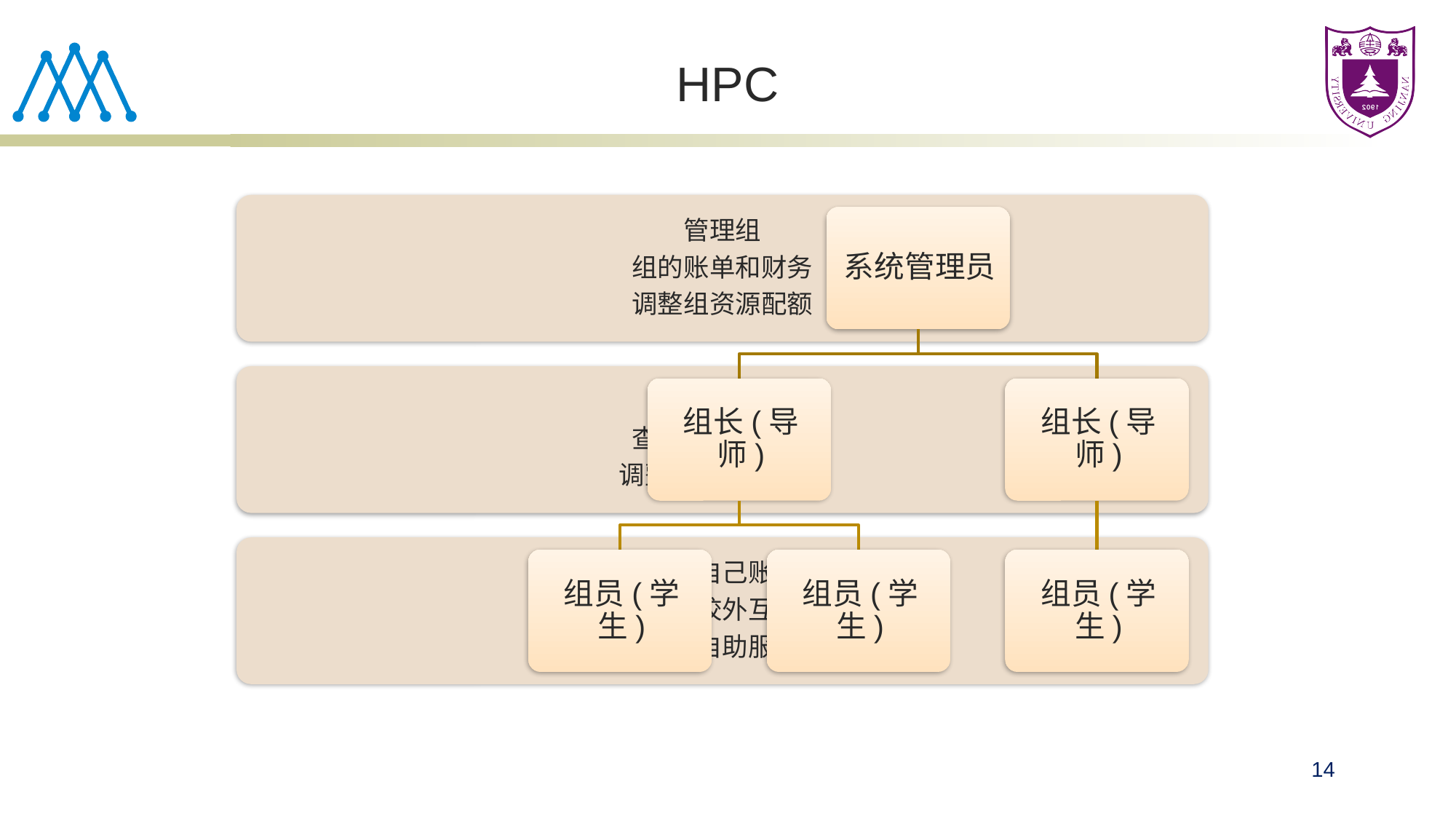

# HPC

查询自己账单
校内校外互转
账号自助服务
管理组员
查询账单和财务
调整组员资源配额
管理组
组的账单和财务
调整组资源配额
系统管理员
组长(导师)
组员(学生)
组员(学生)
组长(导师)
组员(学生)
14